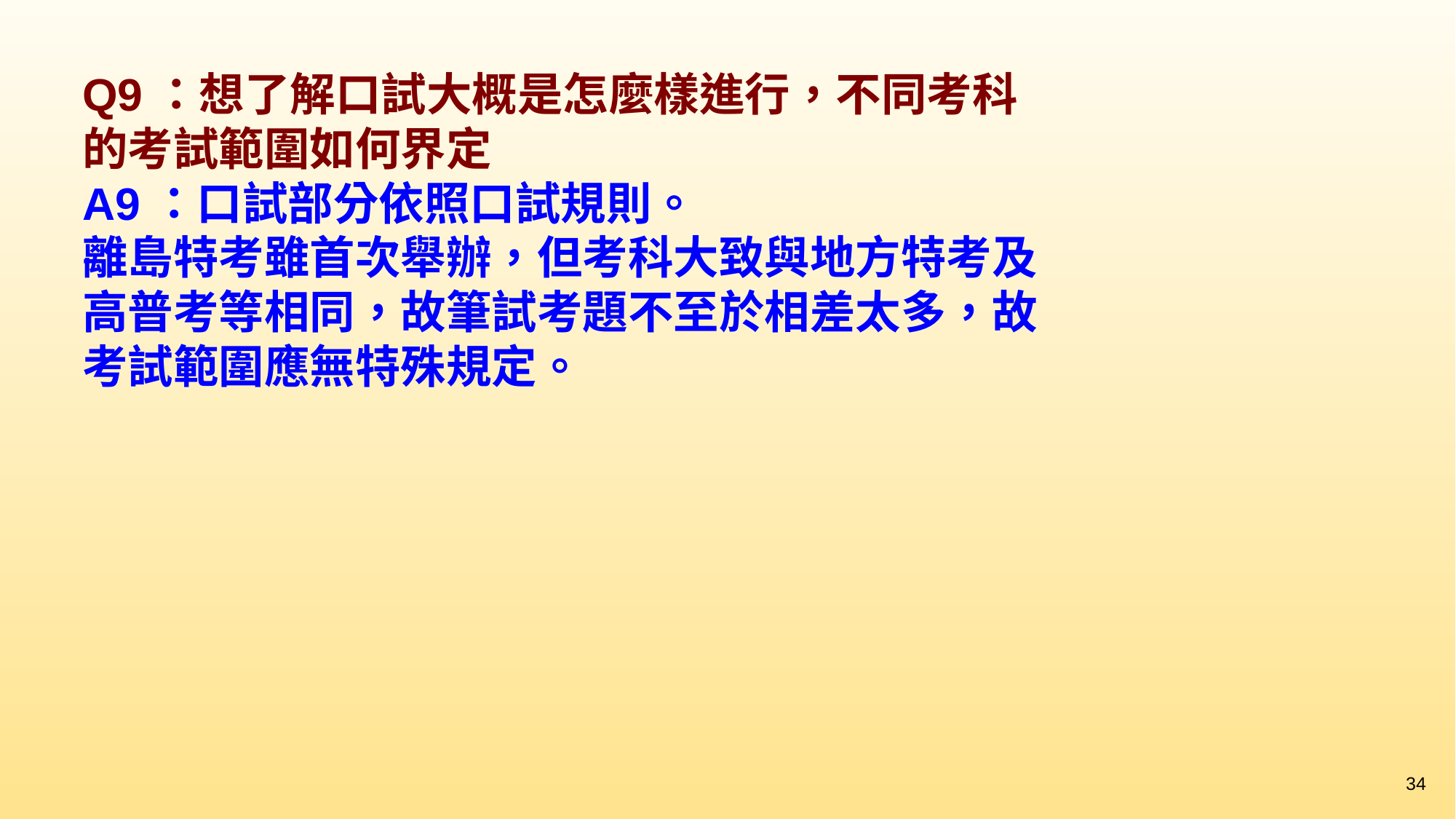

Q9：想了解口試大概是怎麼樣進行，不同考科的考試範圍如何界定
A9：口試部分依照口試規則。
離島特考雖首次舉辦，但考科大致與地方特考及高普考等相同，故筆試考題不至於相差太多，故考試範圍應無特殊規定。

34